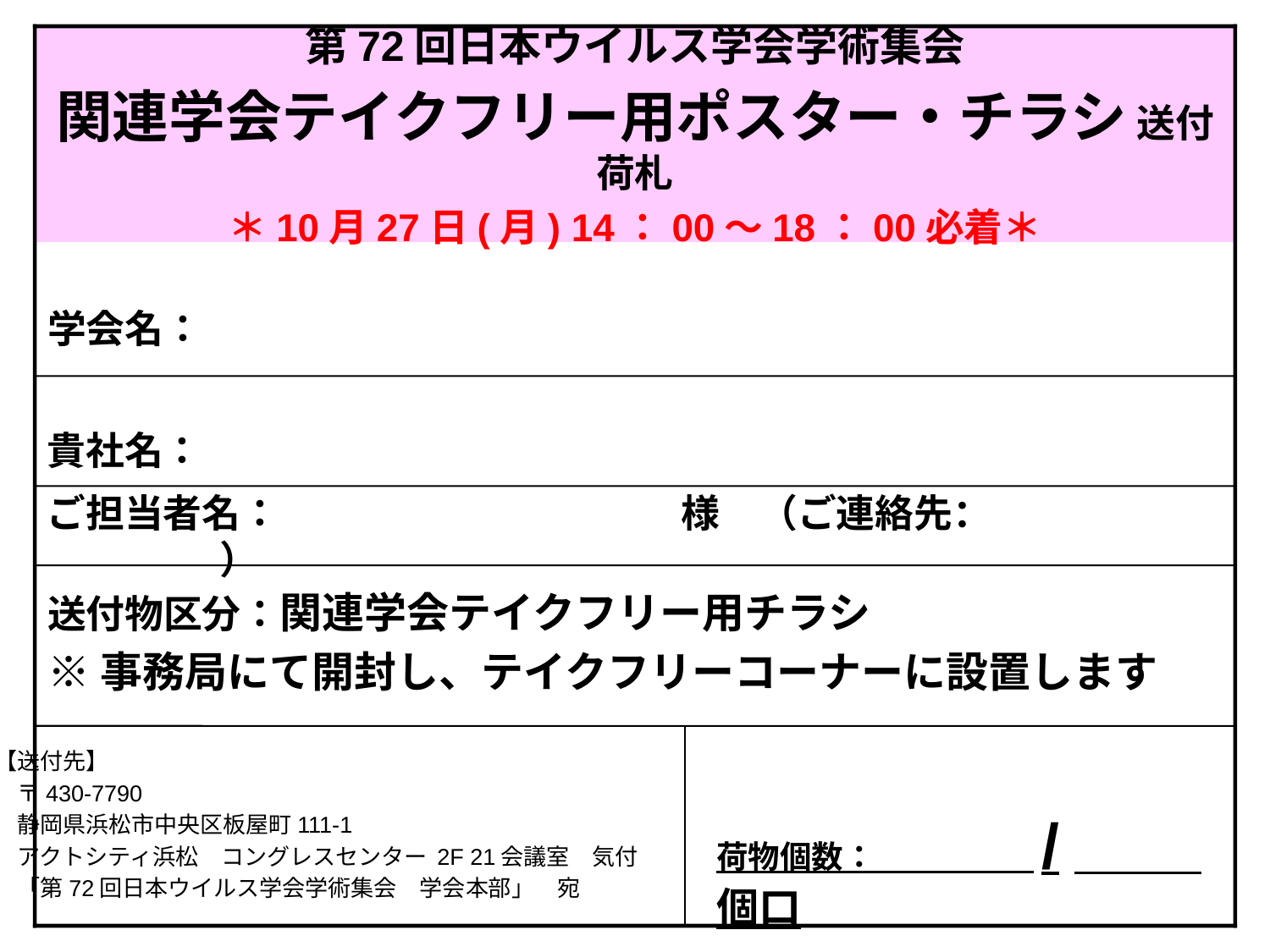

第72回日本ウイルス学会学術集会
関連学会テイクフリー用ポスター・チラシ 送付荷札
＊10月27日(月) 14：00～18：00必着＊

学会名：

貴社名：
ご担当者名：　　　　　　　　　      様　（ご連絡先：　　　　　　　　　　　　  ）

送付物区分：関連学会テイクフリー用チラシ
※事務局にて開封し、テイクフリーコーナーに設置します

【送付先】
　〒430-7790
　静岡県浜松市中央区板屋町111-1
　アクトシティ浜松　コングレスセンター 2F 21会議室　気付
　「第72回日本ウイルス学会学術集会　学会本部」　宛
荷物個数：　　　　　/　　　個口